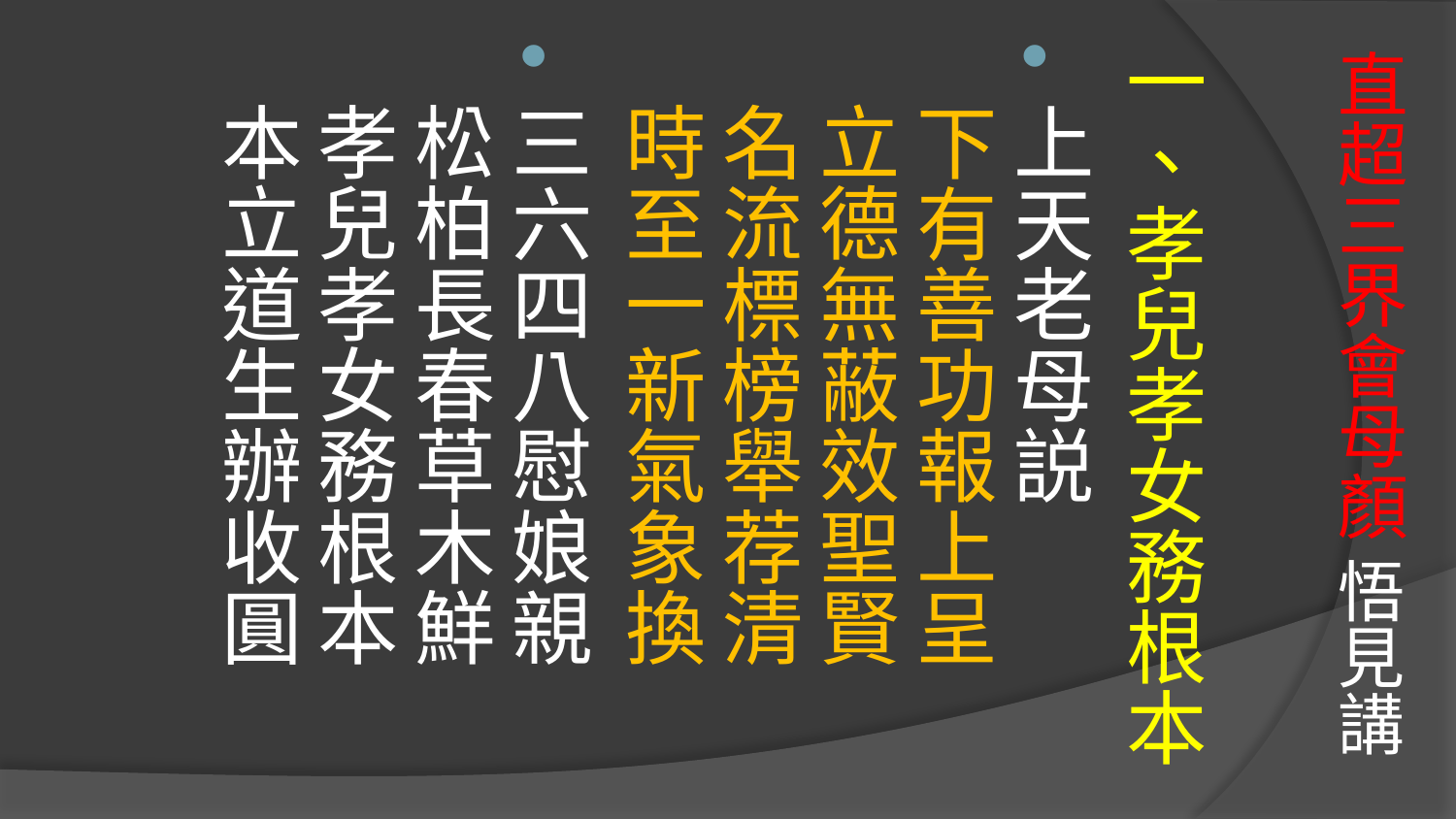

# 直超三界會母顏 悟見講
一、孝兒孝女務根本
上天老母説
下有善功報上呈　立德無蔽效聖賢　
名流標榜舉荐清　時至一新氣象換
三六四八慰娘親　松柏長春草木鮮　
孝兒孝女務根本　本立道生辦收圓